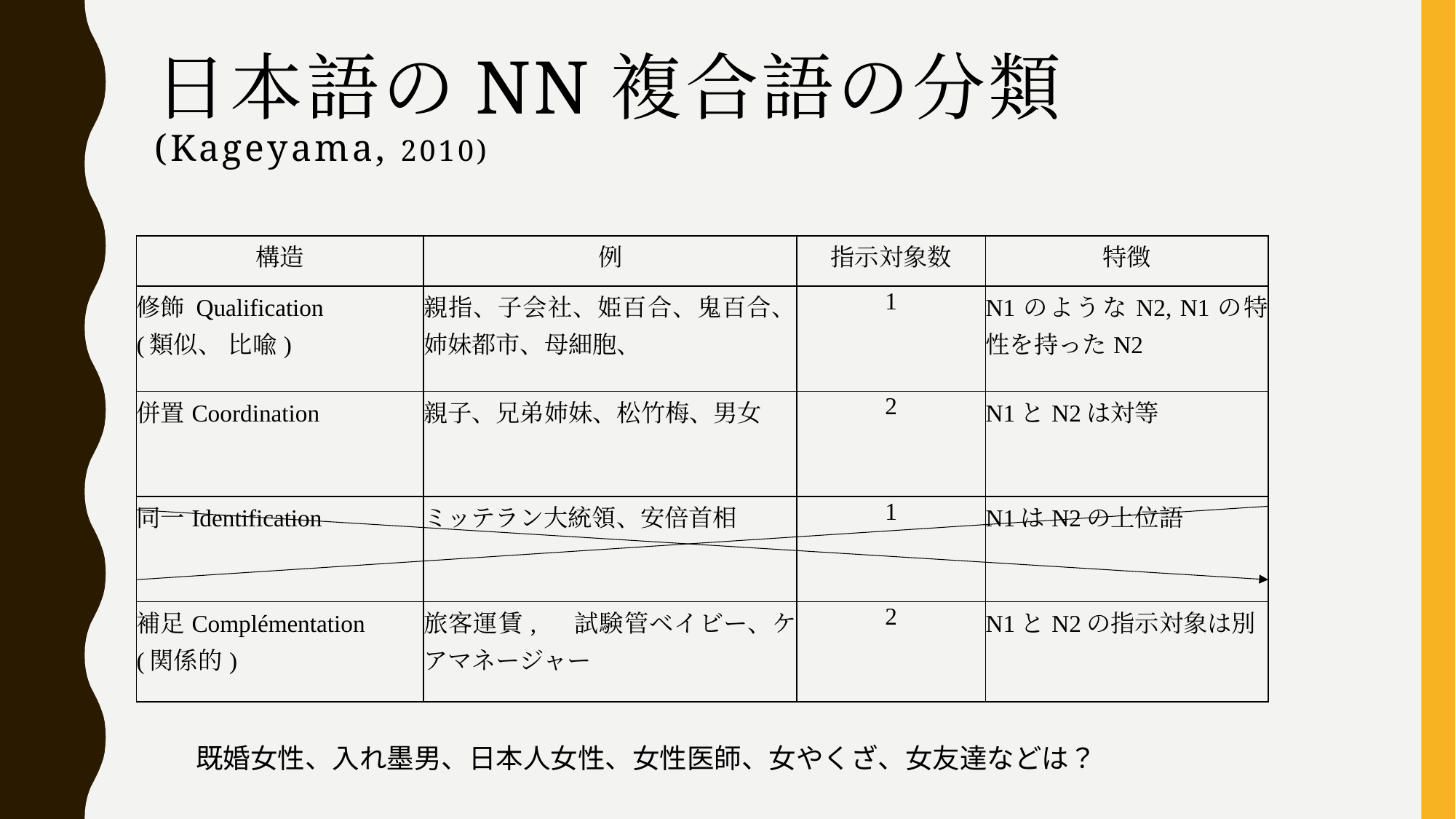

# 日本語のNN複合語の分類 (Kageyama, 2010)
| 構造 | 例 | 指示対象数 | 特徴 |
| --- | --- | --- | --- |
| 修飾 Qualification (類似、 比喩) | 親指、子会社、姫百合、鬼百合、姉妹都市、母細胞、 | 1 | N1のようなN2, N1の特性を持ったN2 |
| 併置Coordination | 親子、兄弟姉妹、松竹梅、男女 | 2 | N1とN2は対等 |
| 同一Identification | ミッテラン大統領、安倍首相 | 1 | N1はN2の上位語 |
| 補足Complémentation (関係的) | 旅客運賃, 　試験管ベイビー、ケアマネージャー | 2 | N1とN2の指示対象は別 |

既婚女性、入れ墨男、日本人女性、女性医師、女やくざ、女友達などは？